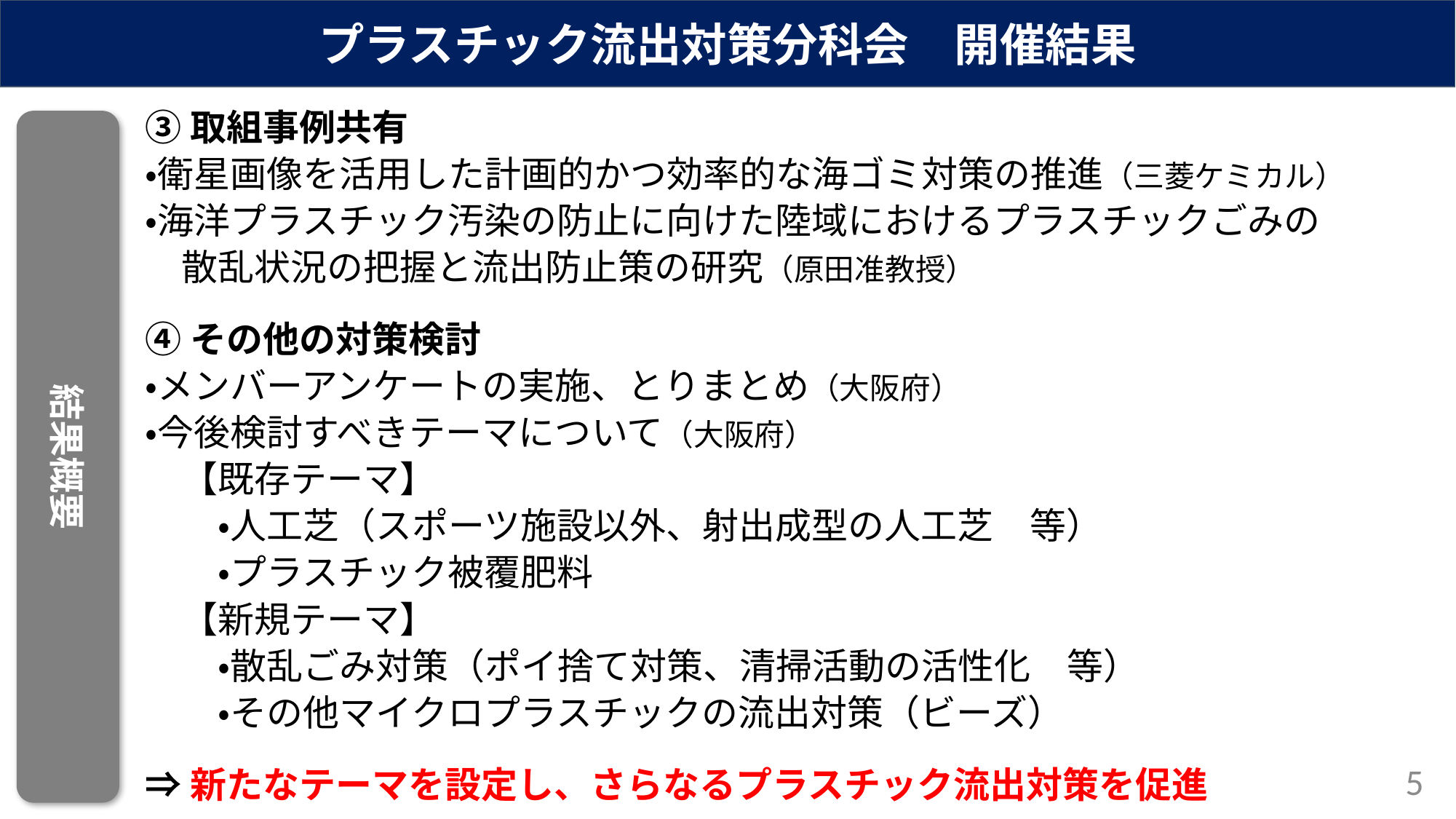

プラスチック流出対策分科会　開催結果
③取組事例共有
・衛星画像を活用した計画的かつ効率的な海ゴミ対策の推進（三菱ケミカル）
・海洋プラスチック汚染の防止に向けた陸域におけるプラスチックごみの
　散乱状況の把握と流出防止策の研究（原田准教授）

④その他の対策検討
・メンバーアンケートの実施、とりまとめ（大阪府）
・今後検討すべきテーマについて（大阪府）
　【既存テーマ】
　　・人工芝（スポーツ施設以外、射出成型の人工芝　等）
　　・プラスチック被覆肥料
　【新規テーマ】
　　・散乱ごみ対策（ポイ捨て対策、清掃活動の活性化　等）
　　・その他マイクロプラスチックの流出対策（ビーズ）

⇒新たなテーマを設定し、さらなるプラスチック流出対策を促進
結果概要
5